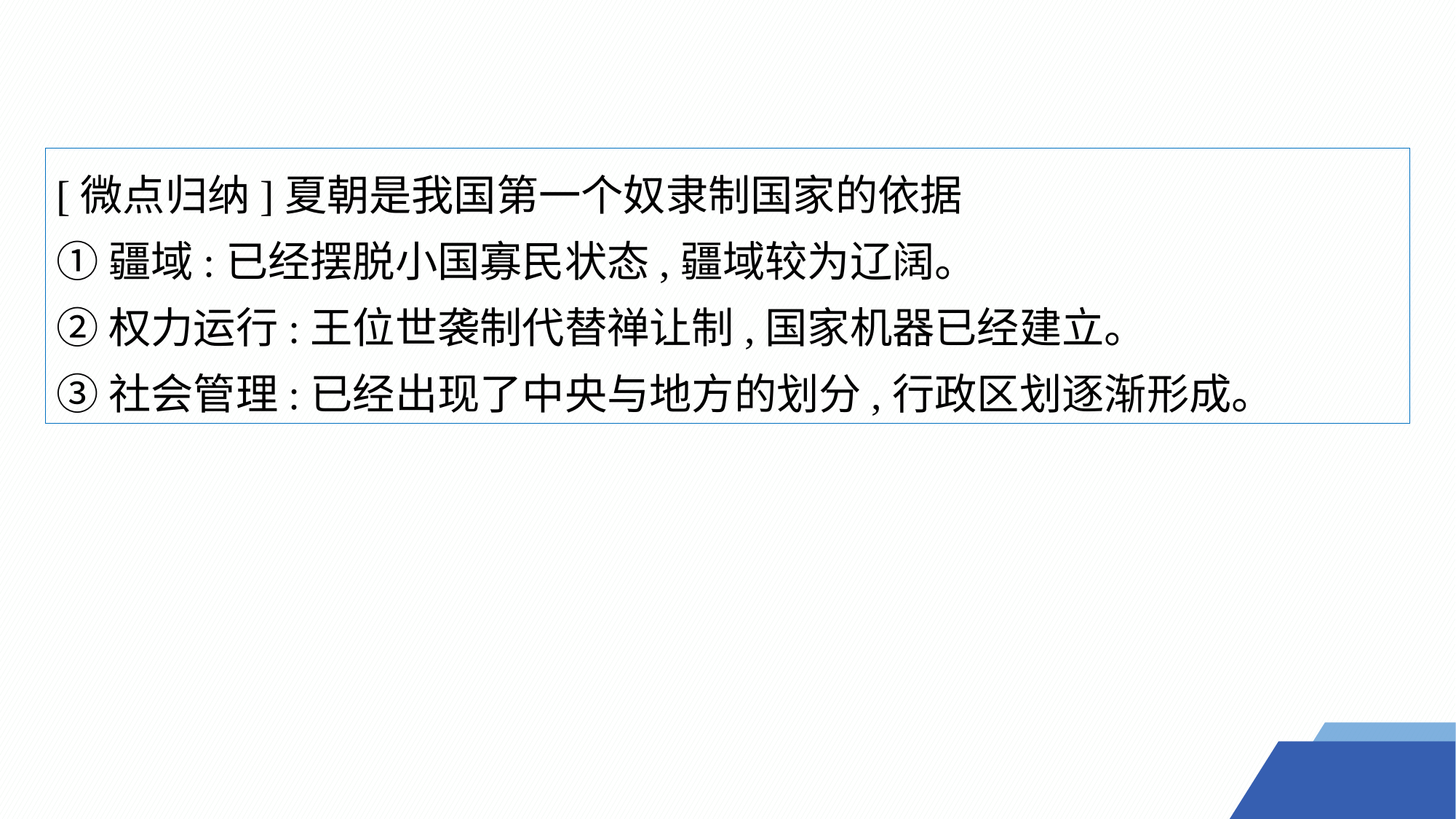

[微点归纳]夏朝是我国第一个奴隶制国家的依据
①疆域:已经摆脱小国寡民状态,疆域较为辽阔。
②权力运行:王位世袭制代替禅让制,国家机器已经建立。
③社会管理:已经出现了中央与地方的划分,行政区划逐渐形成。